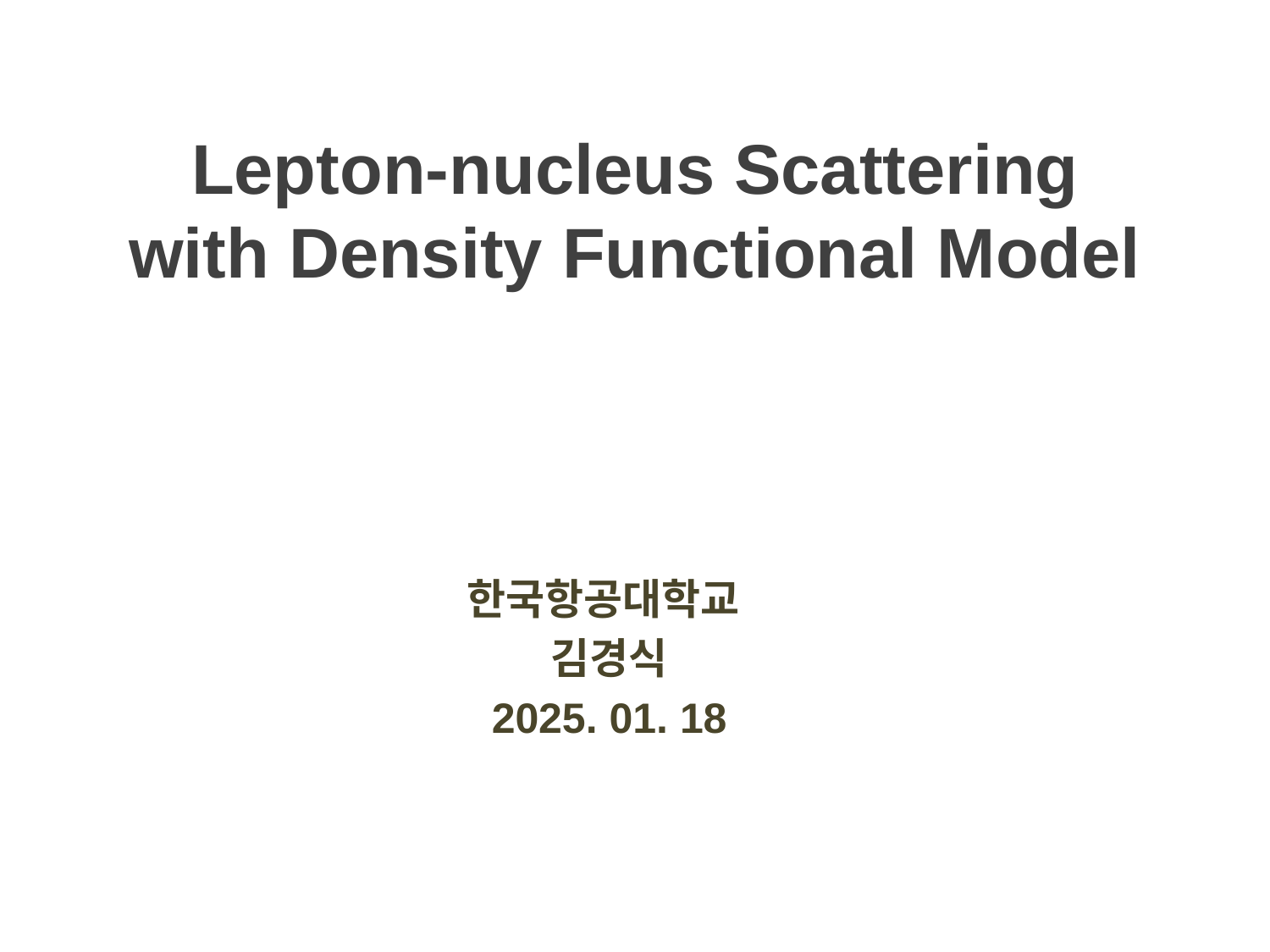

# Lepton-nucleus Scattering with Density Functional Model
한국항공대학교
김경식
2025. 01. 18